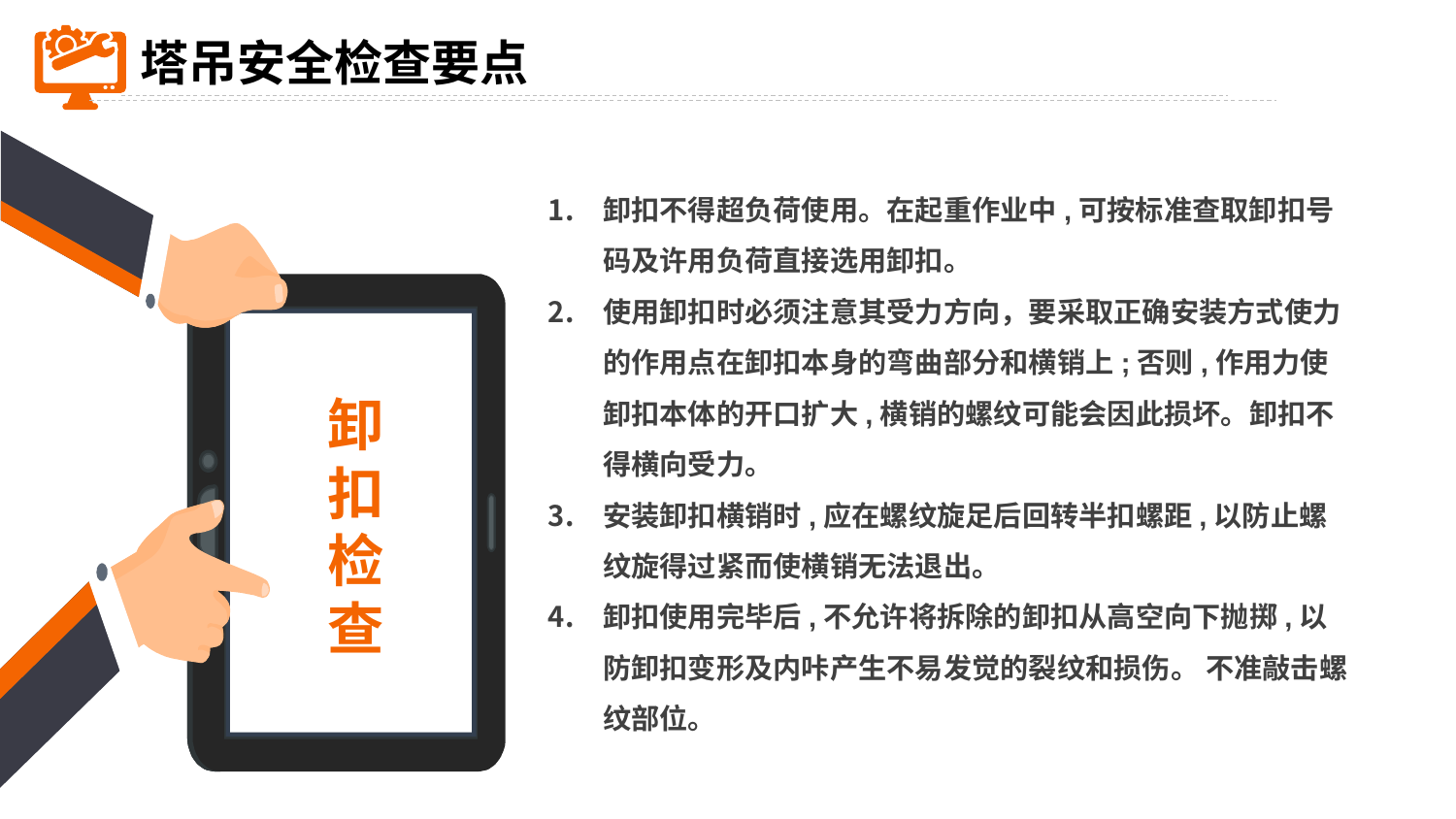

塔吊安全检查要点

卸扣不得超负荷使用。在起重作业中,可按标准查取卸扣号码及许用负荷直接选用卸扣。
使用卸扣时必须注意其受力方向，要采取正确安装方式使力的作用点在卸扣本身的弯曲部分和横销上;否则,作用力使卸扣本体的开口扩大,横销的螺纹可能会因此损坏。卸扣不得横向受力。
安装卸扣横销时,应在螺纹旋足后回转半扣螺距,以防止螺纹旋得过紧而使横销无法退出。
卸扣使用完毕后,不允许将拆除的卸扣从高空向下抛掷,以防卸扣变形及内咔产生不易发觉的裂纹和损伤。 不准敲击螺纹部位。

卸扣检查